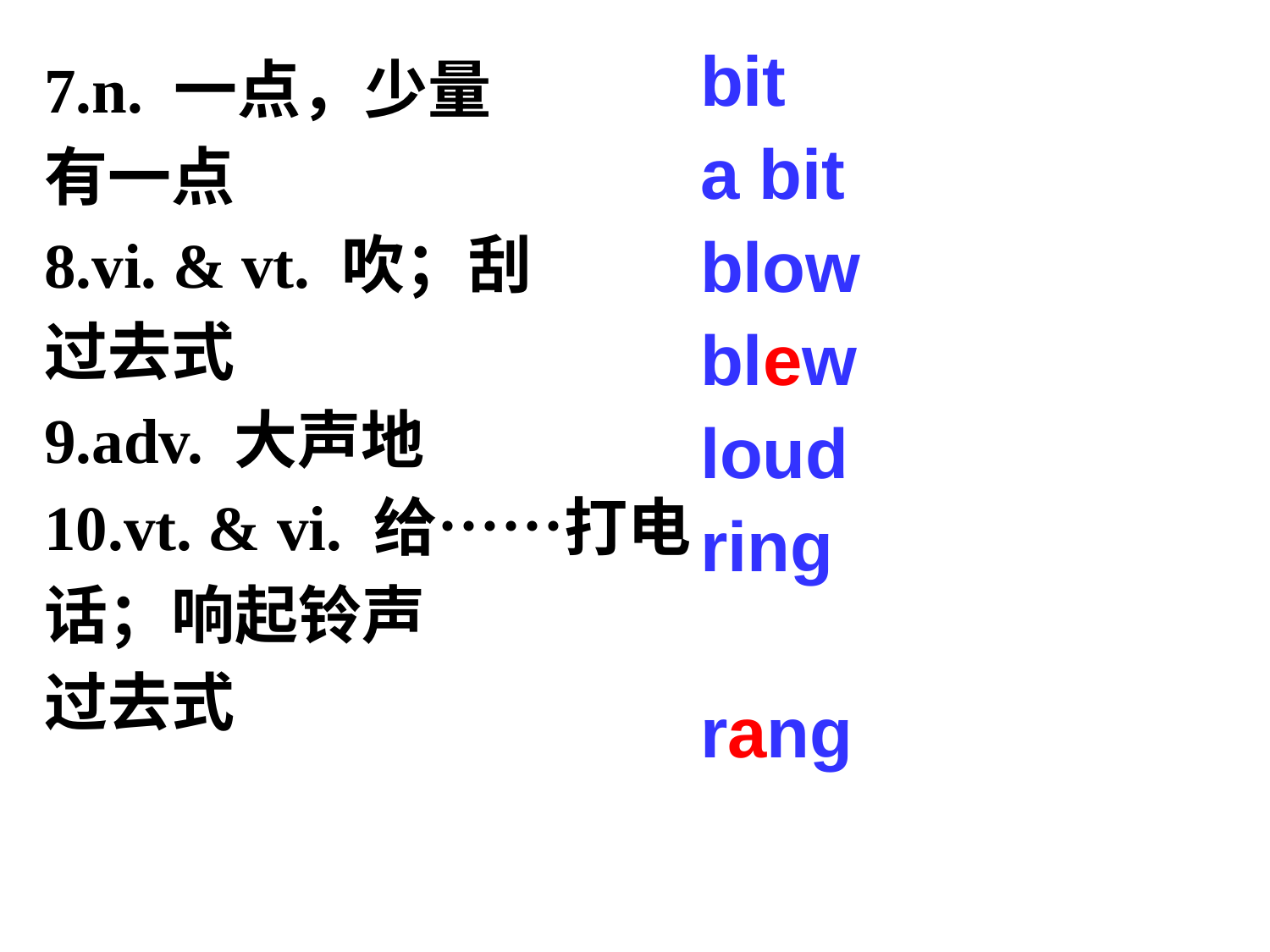

bit
a bit
blow
blew
loud
ring

rang

7.n. 一点，少量
有一点
8.vi. & vt. 吹；刮
过去式
9.adv. 大声地
10.vt. & vi. 给……打电话；响起铃声
过去式